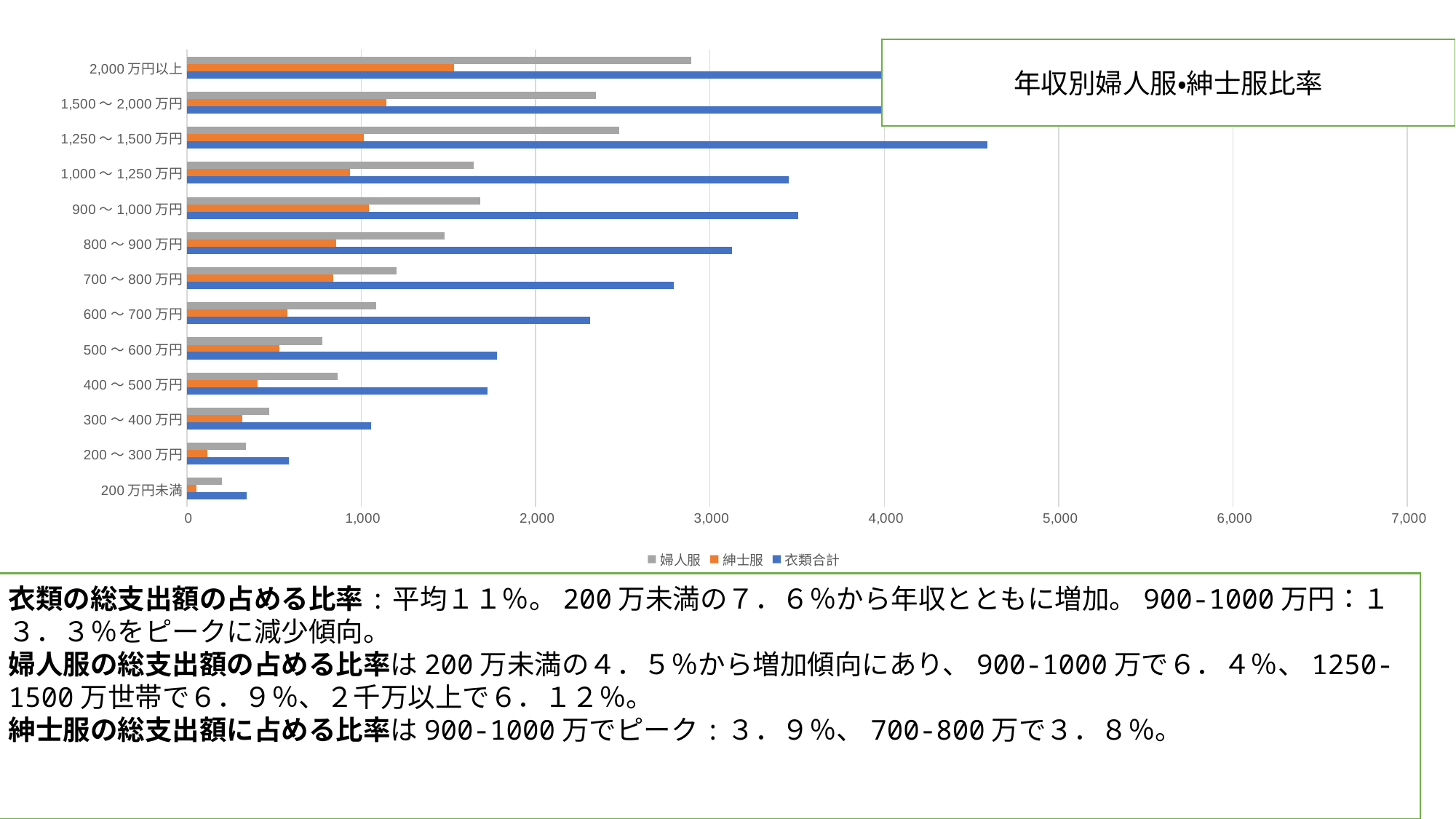

### Chart

| Category | 衣類合計 | 紳士服 | 婦人服 |
|---|---|---|---|
| 200万円未満 | 342.0 | 56.0 | 201.0 |
| 200～300万円 | 587.0 | 116.0 | 337.0 |
| 300～400万円 | 1058.0 | 320.0 | 474.0 |
| 400～500万円 | 1725.0 | 404.0 | 866.0 |
| 500～600万円 | 1778.0 | 530.0 | 778.0 |
| 600～700万円 | 2313.0 | 578.0 | 1085.0 |
| 700～800万円 | 2793.0 | 838.0 | 1205.0 |
| 800～900万円 | 3128.0 | 855.0 | 1480.0 |
| 900～1,000万円 | 3507.0 | 1044.0 | 1683.0 |
| 1,000～1,250万円 | 3451.0 | 935.0 | 1644.0 |
| 1,250～1,500万円 | 4593.0 | 1017.0 | 2479.0 |
| 1,500～2,000万円 | 4438.0 | 1144.0 | 2348.0 |
| 2,000万円以上 | 5721.0 | 1534.0 | 2891.0 |
年収別婦人服・紳士服比率
衣類の総支出額の占める比率:平均１１％。200万未満の７．６％から年収とともに増加。900-1000万円：１３．３％をピークに減少傾向。
婦人服の総支出額の占める比率は200万未満の４．５％から増加傾向にあり、900-1000万で６．４％、1250-1500万世帯で６．９％、２千万以上で６．１２％。
紳士服の総支出額に占める比率は900-1000万でピーク:３．９％、700-800万で３．８％。